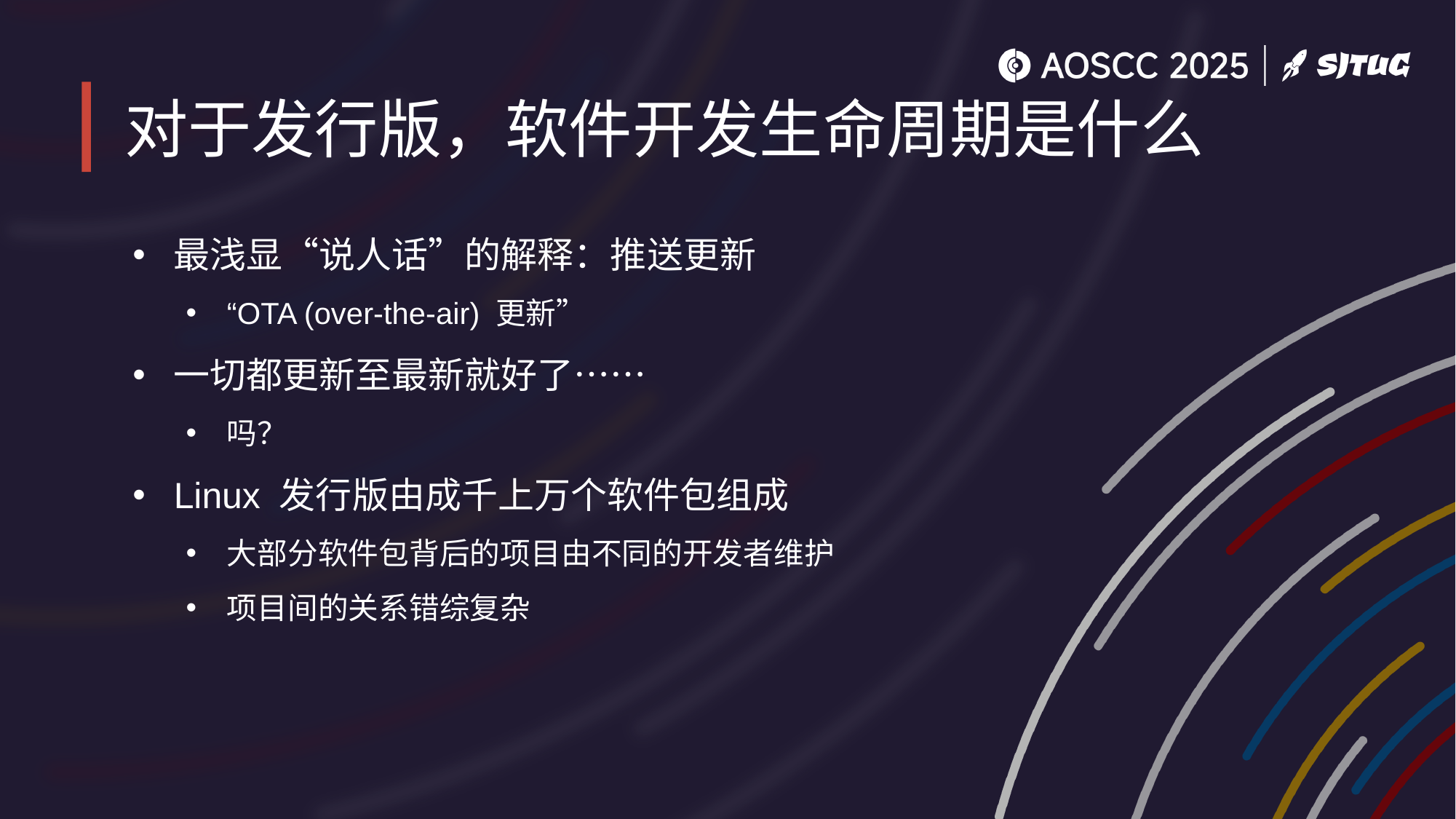

# 对于发行版，软件开发生命周期是什么
最浅显“说人话”的解释：推送更新
“OTA (over-the-air) 更新”
一切都更新至最新就好了……
吗？
Linux 发行版由成千上万个软件包组成
大部分软件包背后的项目由不同的开发者维护
项目间的关系错综复杂